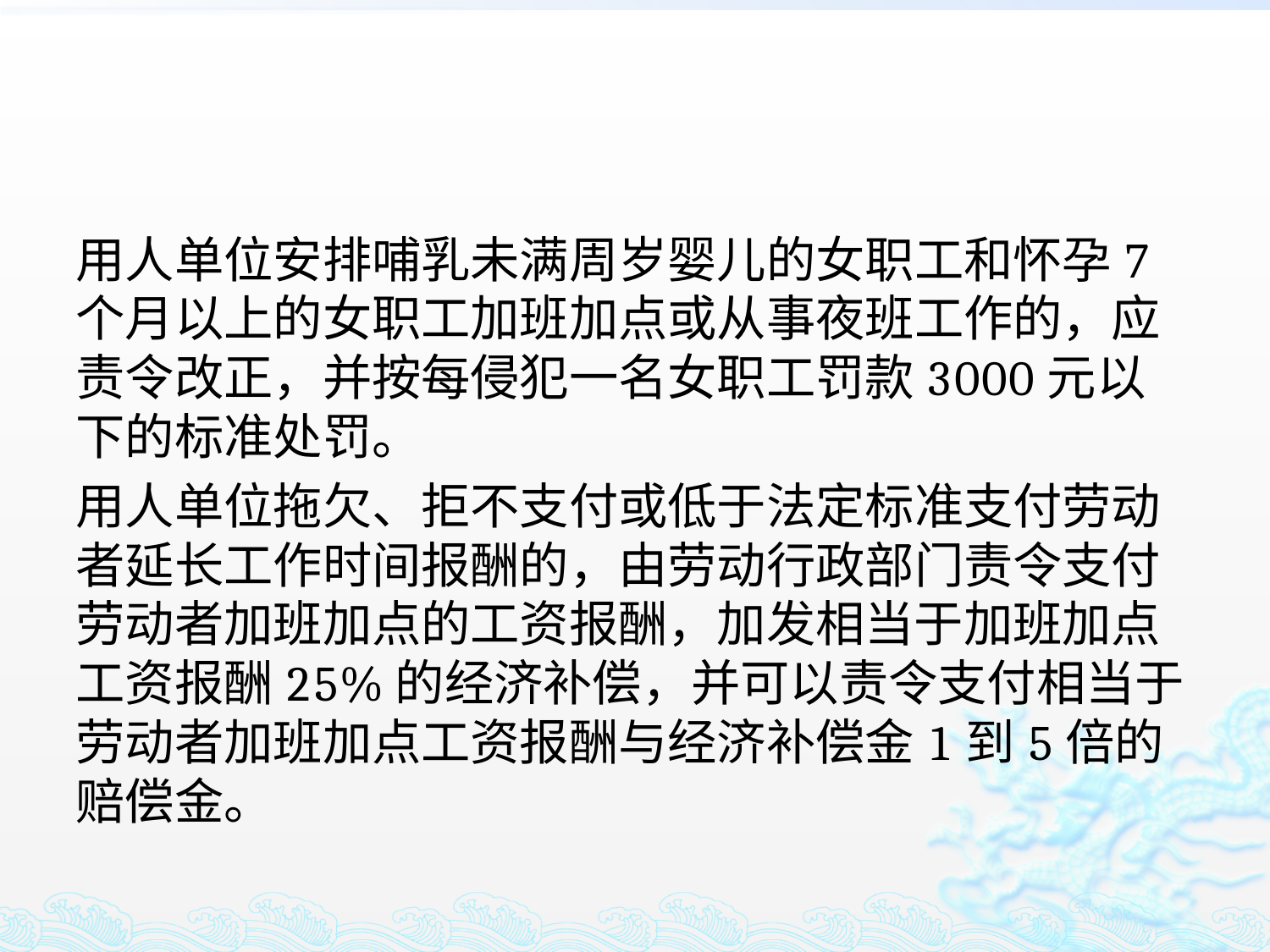

#
用人单位安排哺乳未满周岁婴儿的女职工和怀孕7个月以上的女职工加班加点或从事夜班工作的，应责令改正，并按每侵犯一名女职工罚款3000元以下的标准处罚。
用人单位拖欠、拒不支付或低于法定标准支付劳动者延长工作时间报酬的，由劳动行政部门责令支付劳动者加班加点的工资报酬，加发相当于加班加点工资报酬25%的经济补偿，并可以责令支付相当于劳动者加班加点工资报酬与经济补偿金1到5倍的赔偿金。